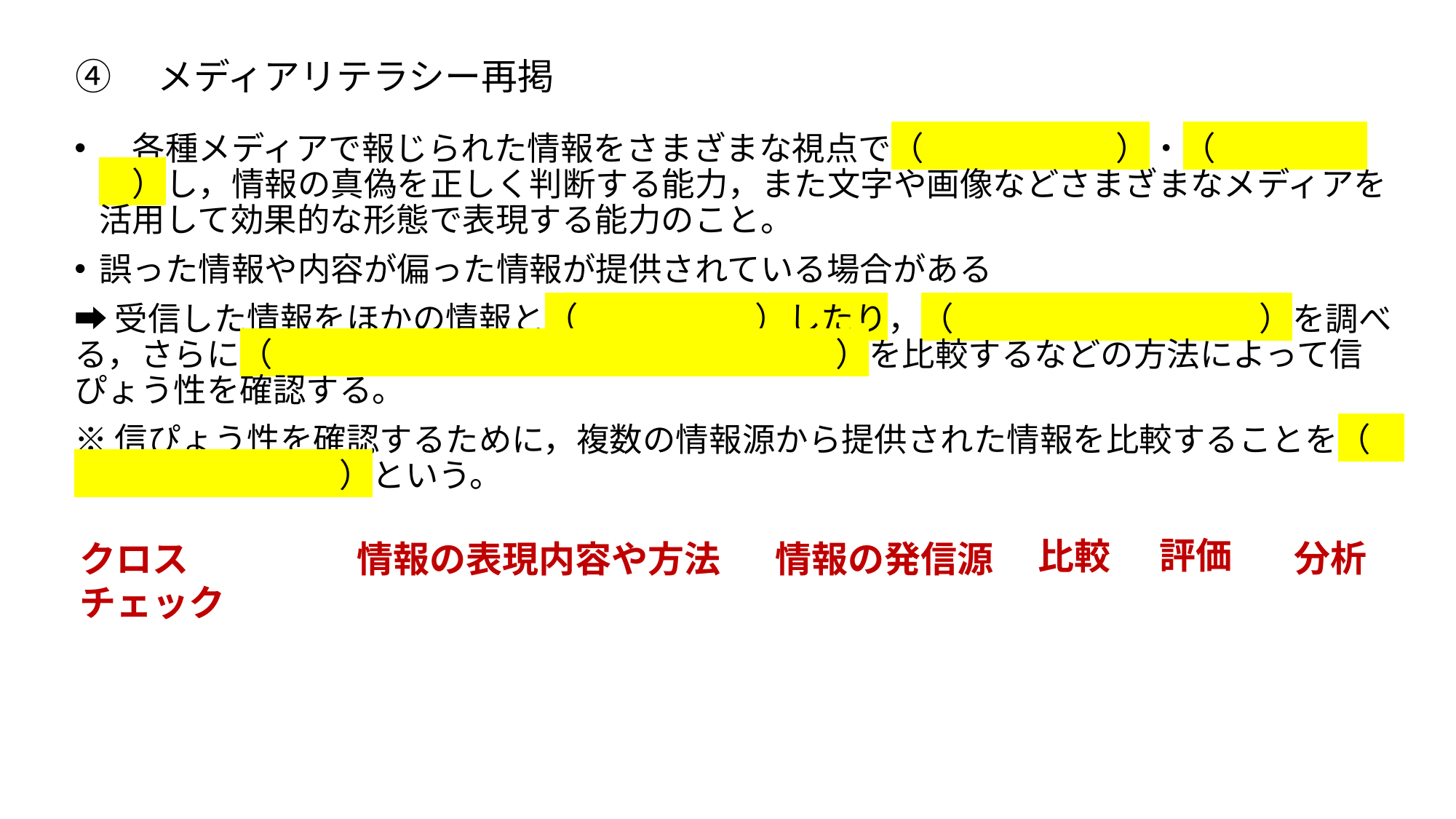

# ④　メディアリテラシー再掲
　各種メディアで報じられた情報をさまざまな視点で（　  　      　　）・（　　   　     　）し，情報の真偽を正しく判断する能力，また文字や画像などさまざまなメディアを活用して効果的な形態で表現する能力のこと。
誤った情報や内容が偏った情報が提供されている場合がある
➡受信した情報をほかの情報と（　　    　  　）したり，（　　　 　　　　　　）を調べる，さらに（　　　　　　　　　　　　　　　　　）を比較するなどの方法によって信ぴょう性を確認する。
※信ぴょう性を確認するために，複数の情報源から提供された情報を比較することを（　　　　　　　　　）という。
評価
比較
分析
情報の表現内容や方法
クロスチェック
情報の発信源